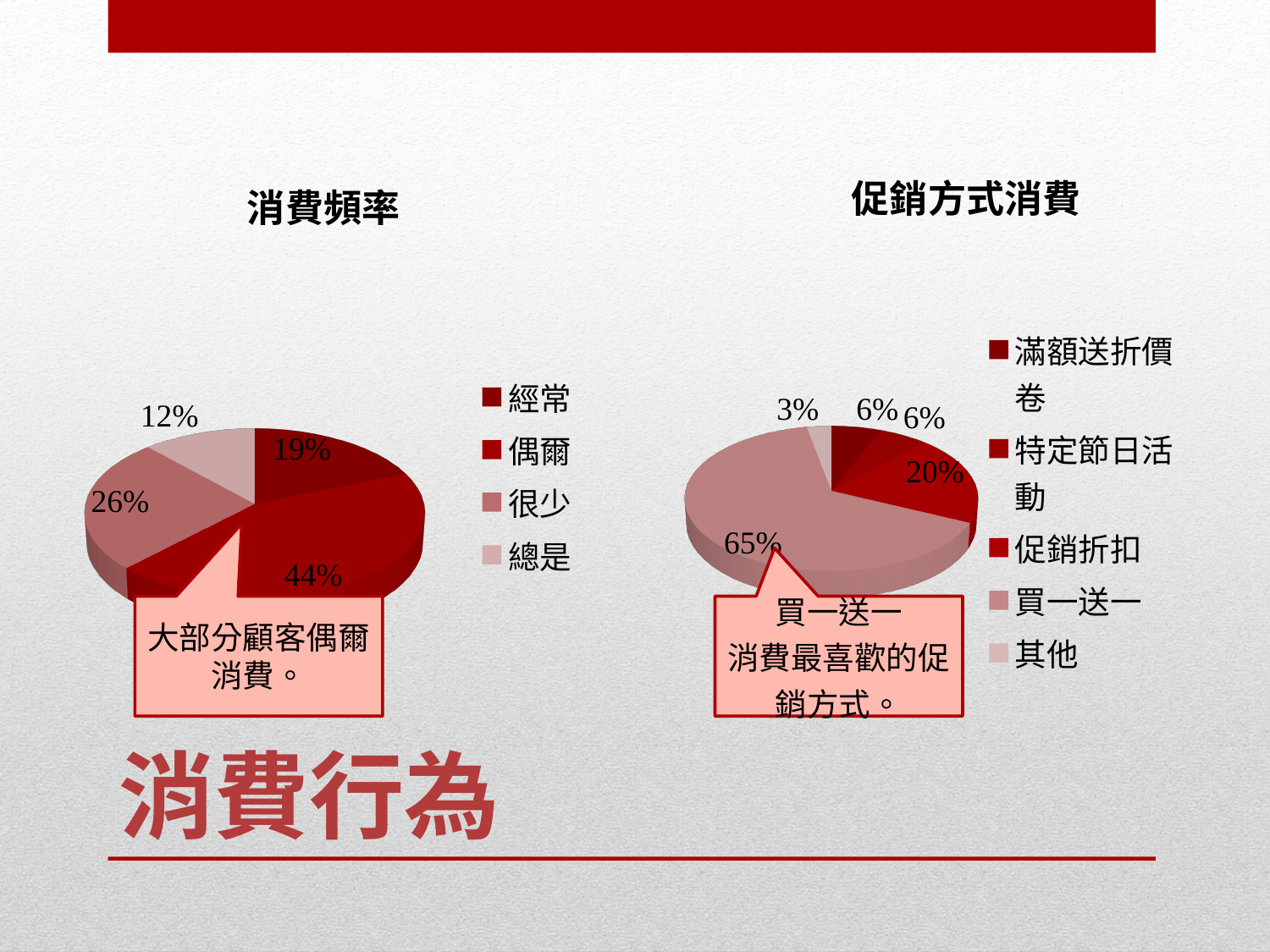

[unsupported chart]

[unsupported chart]

大部分顧客偶爾消費。
# 消費行為